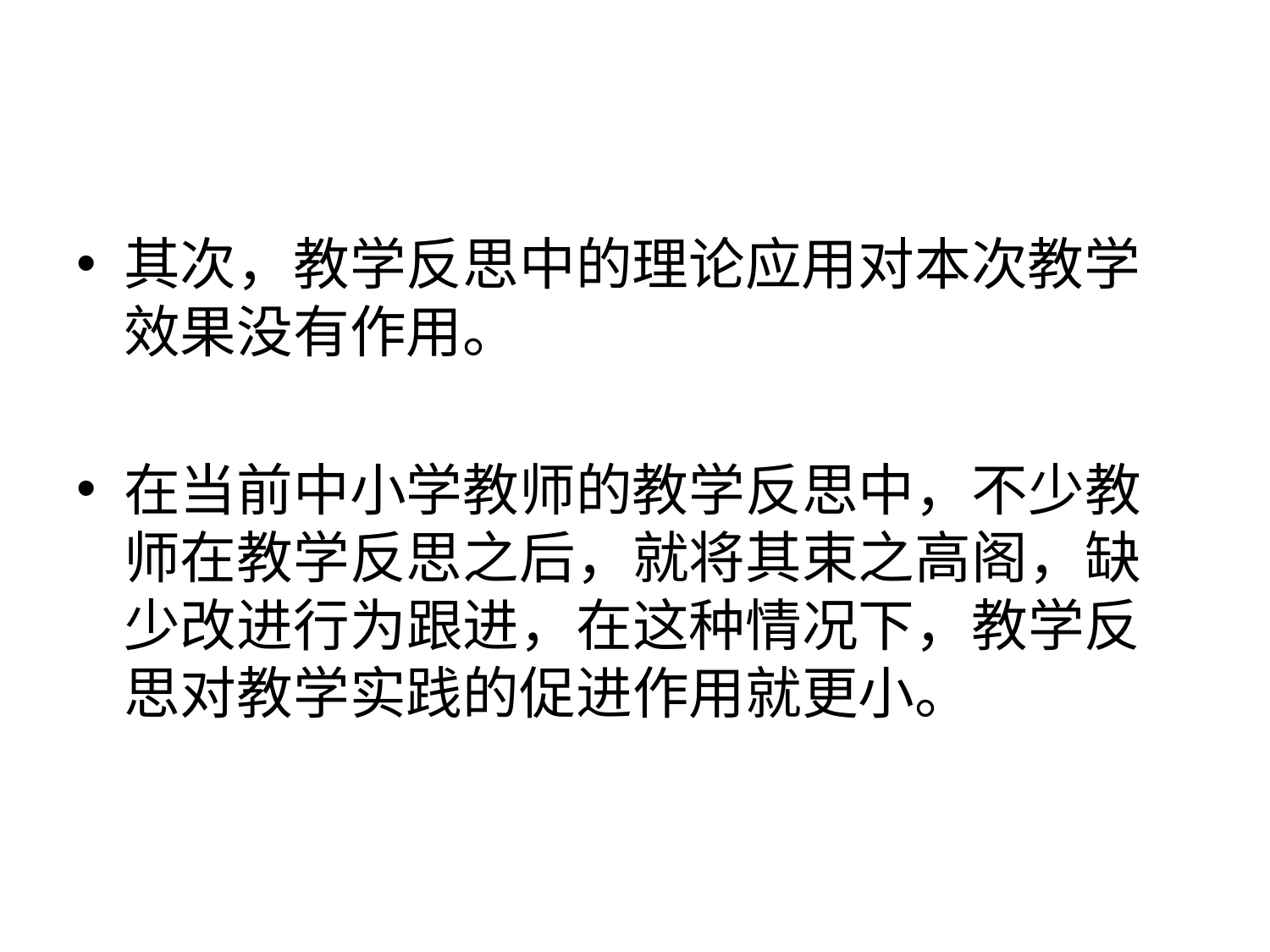

#
其次，教学反思中的理论应用对本次教学效果没有作用。

在当前中小学教师的教学反思中，不少教师在教学反思之后，就将其束之高阁，缺少改进行为跟进，在这种情况下，教学反思对教学实践的促进作用就更小。